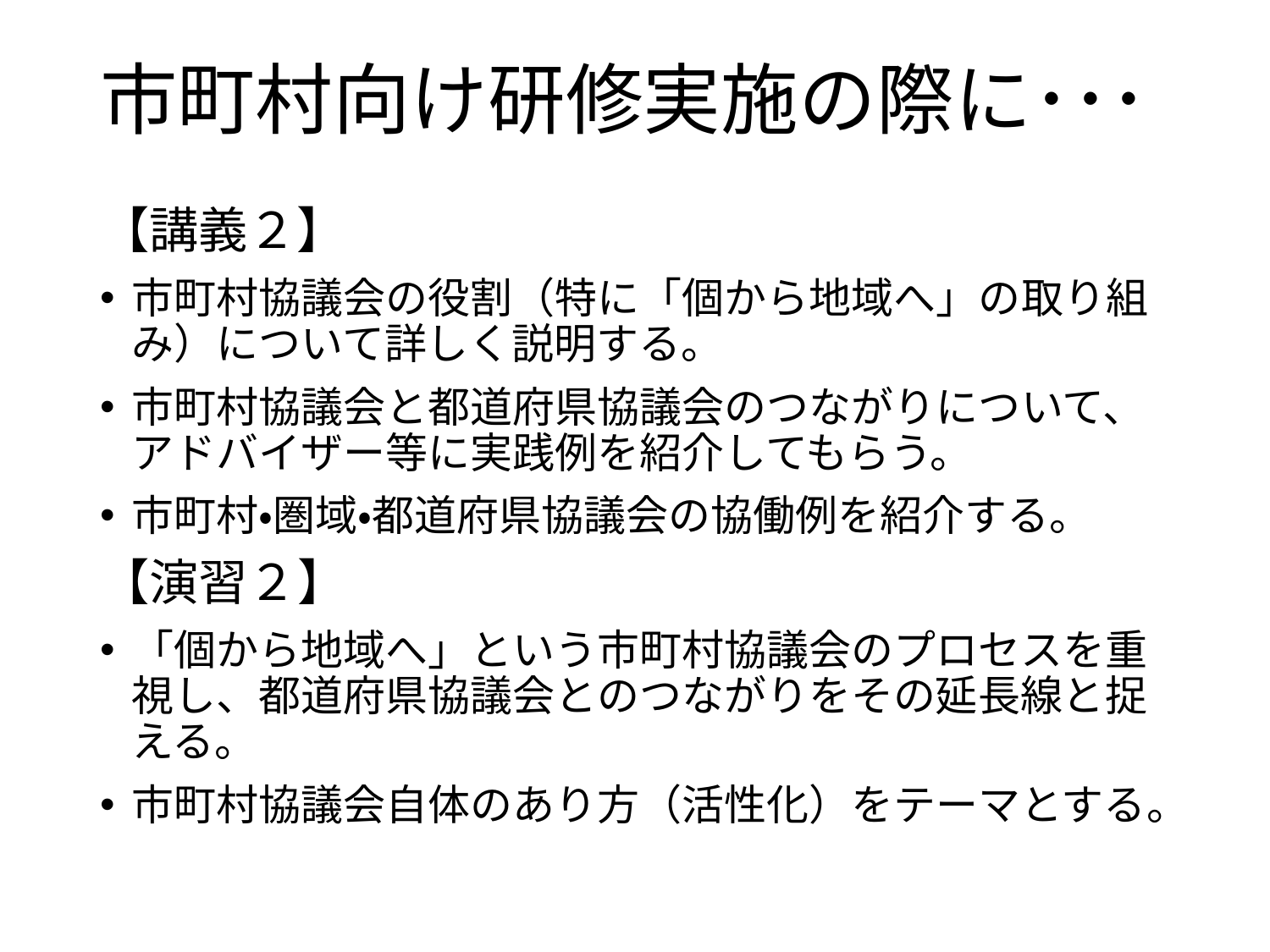

# 市町村向け研修実施の際に･･･
【講義２】
市町村協議会の役割（特に「個から地域へ」の取り組み）について詳しく説明する。
市町村協議会と都道府県協議会のつながりについて、アドバイザー等に実践例を紹介してもらう。
市町村・圏域・都道府県協議会の協働例を紹介する。
【演習２】
「個から地域へ」という市町村協議会のプロセスを重視し、都道府県協議会とのつながりをその延長線と捉える。
市町村協議会自体のあり方（活性化）をテーマとする。